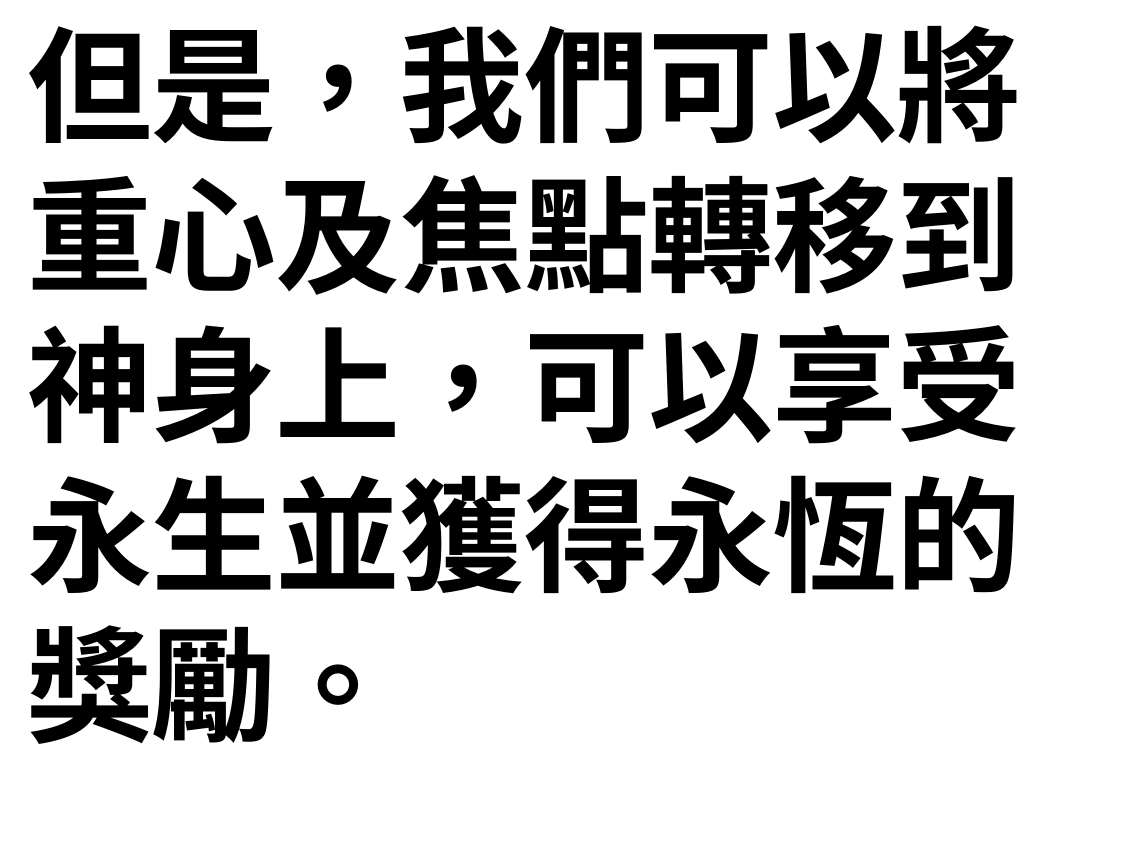

但是，我們可以將重心及焦點轉移到神身上，可以享受永生並獲得永恆的獎勵。